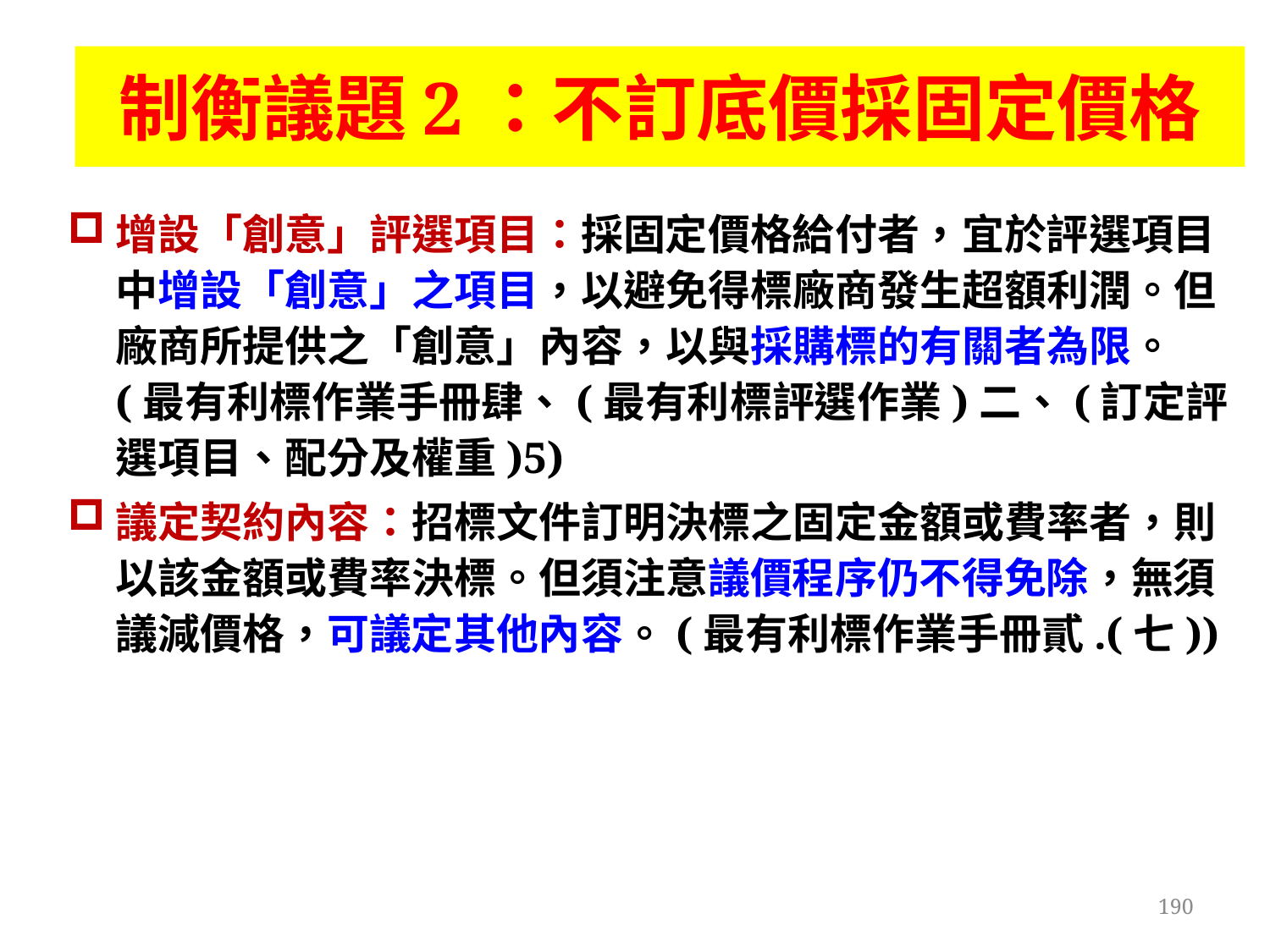

# 制衡議題2：不訂底價採固定價格
增設「創意」評選項目：採固定價格給付者，宜於評選項目中增設「創意」之項目，以避免得標廠商發生超額利潤。但廠商所提供之「創意」內容，以與採購標的有關者為限。 (最有利標作業手冊肆、(最有利標評選作業)二、(訂定評選項目、配分及權重)5)
議定契約內容：招標文件訂明決標之固定金額或費率者，則以該金額或費率決標。但須注意議價程序仍不得免除，無須議減價格，可議定其他內容。(最有利標作業手冊貳.(七))

190